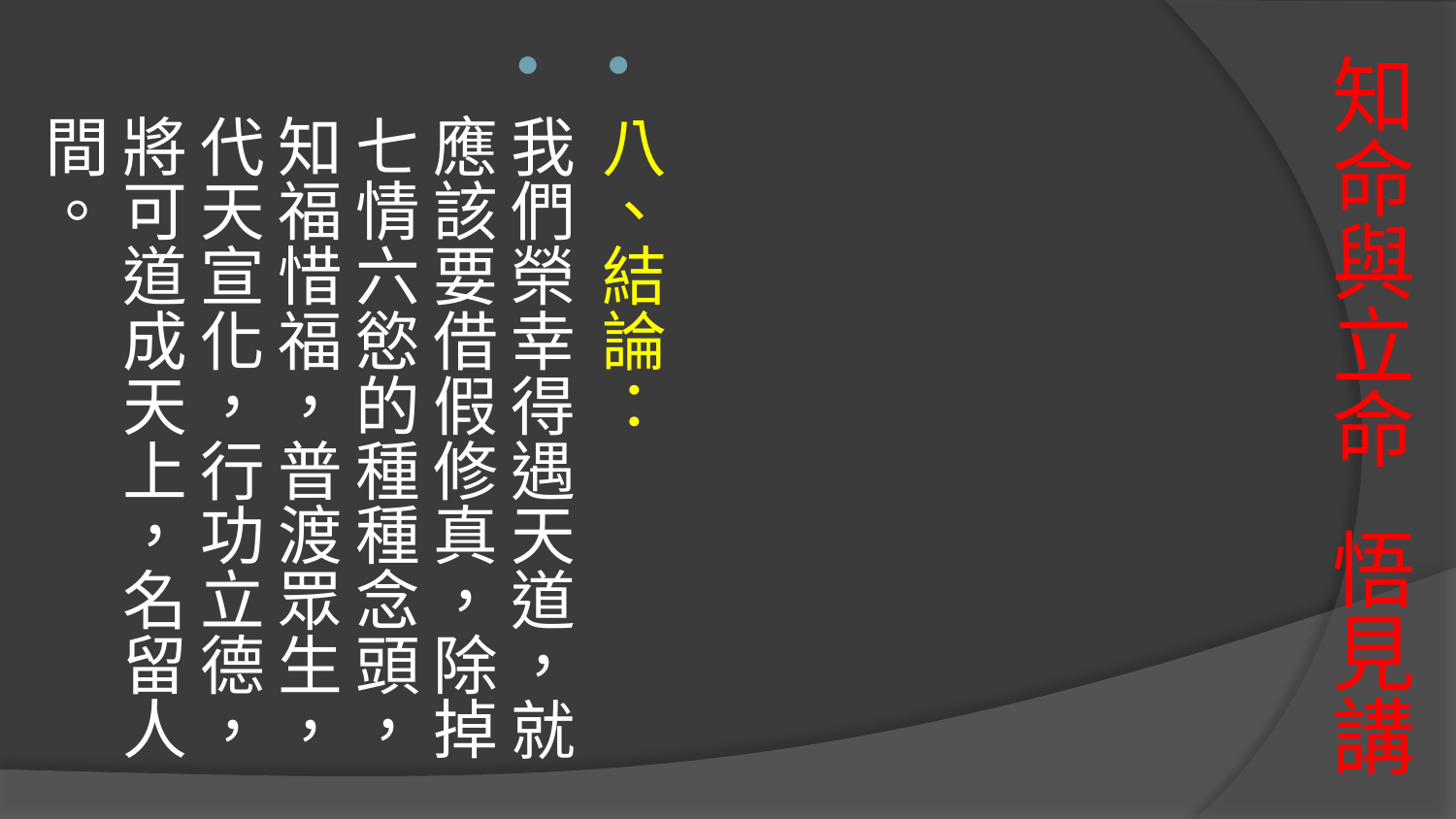

八、結論：
我們榮幸得遇天道，就應該要借假修真，除掉七情六慾的種種念頭，知福惜福，普渡眾生，代天宣化，行功立德，將可道成天上，名留人間。
# 知命與立命   悟見講